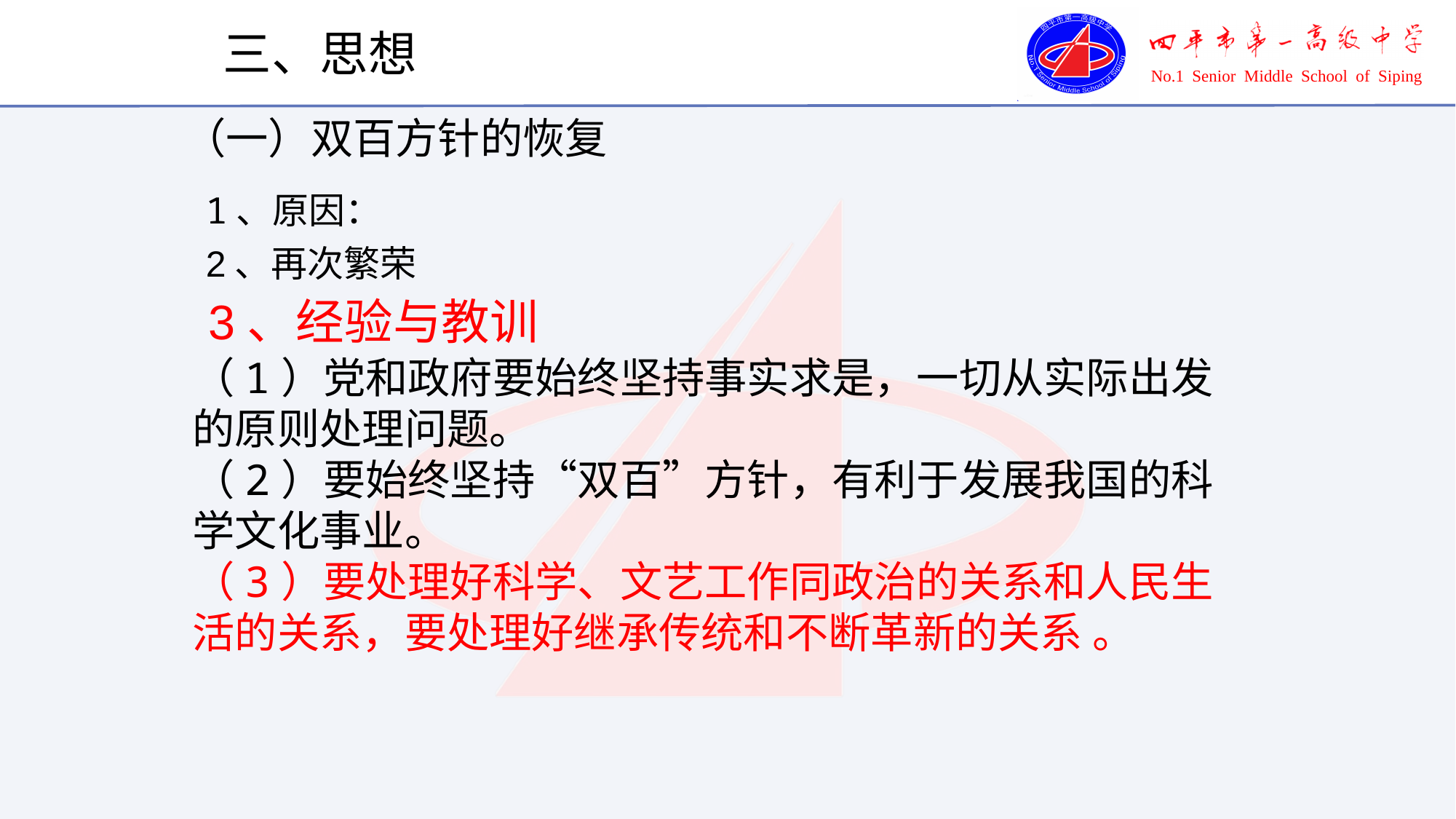

三、思想
（一）双百方针的恢复
1、原因：
2、再次繁荣
3、经验与教训
（1）党和政府要始终坚持事实求是，一切从实际出发的原则处理问题。
（2）要始终坚持“双百”方针，有利于发展我国的科学文化事业。
（3）要处理好科学、文艺工作同政治的关系和人民生活的关系，要处理好继承传统和不断革新的关系 。